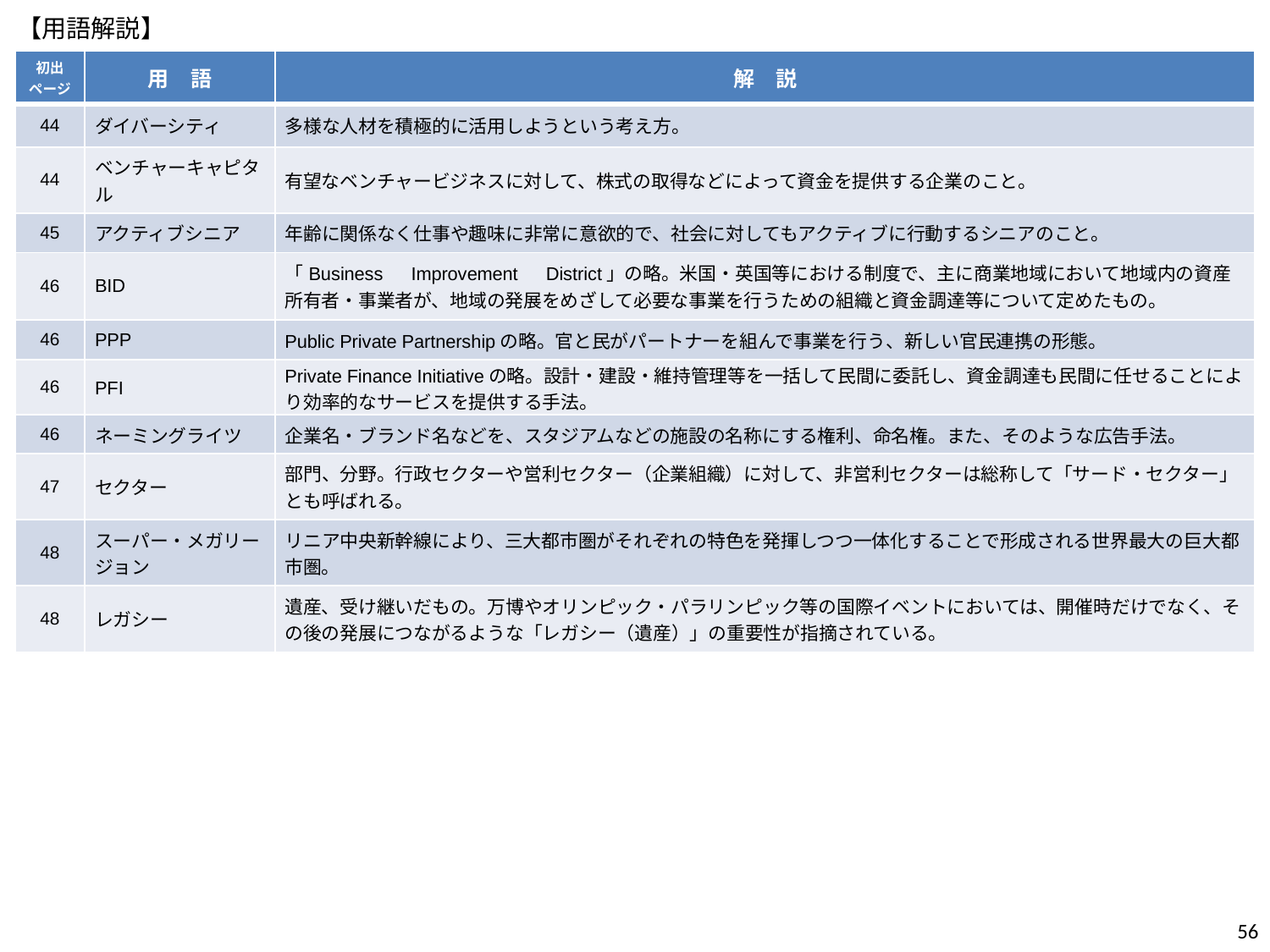

【用語解説】
| 初出 ページ | 用　語 | 解　説 |
| --- | --- | --- |
| 44 | ダイバーシティ | 多様な人材を積極的に活用しようという考え方。 |
| 44 | ベンチャーキャピタル | 有望なベンチャービジネスに対して、株式の取得などによって資金を提供する企業のこと。 |
| 45 | アクティブシニア | 年齢に関係なく仕事や趣味に非常に意欲的で、社会に対してもアクティブに行動するシニアのこと。 |
| 46 | BID | 「Business　Improvement　District」の略。米国・英国等における制度で、主に商業地域において地域内の資産所有者・事業者が、地域の発展をめざして必要な事業を行うための組織と資金調達等について定めたもの。 |
| 46 | PPP | Public Private Partnershipの略。官と民がパートナーを組んで事業を行う、新しい官民連携の形態。 |
| 46 | PFI | Private Finance Initiativeの略。設計・建設・維持管理等を一括して民間に委託し、資金調達も民間に任せることにより効率的なサービスを提供する手法。 |
| 46 | ネーミングライツ | 企業名・ブランド名などを、スタジアムなどの施設の名称にする権利、命名権。また、そのような広告手法。 |
| 47 | セクター | 部門、分野。行政セクターや営利セクター（企業組織）に対して、非営利セクターは総称して「サード・セクター」とも呼ばれる。 |
| 48 | スーパー・メガリージョン | リニア中央新幹線により、三大都市圏がそれぞれの特色を発揮しつつ一体化することで形成される世界最大の巨大都市圏。 |
| 48 | レガシー | 遺産、受け継いだもの。万博やオリンピック・パラリンピック等の国際イベントにおいては、開催時だけでなく、その後の発展につながるような「レガシー（遺産）」の重要性が指摘されている。 |
56